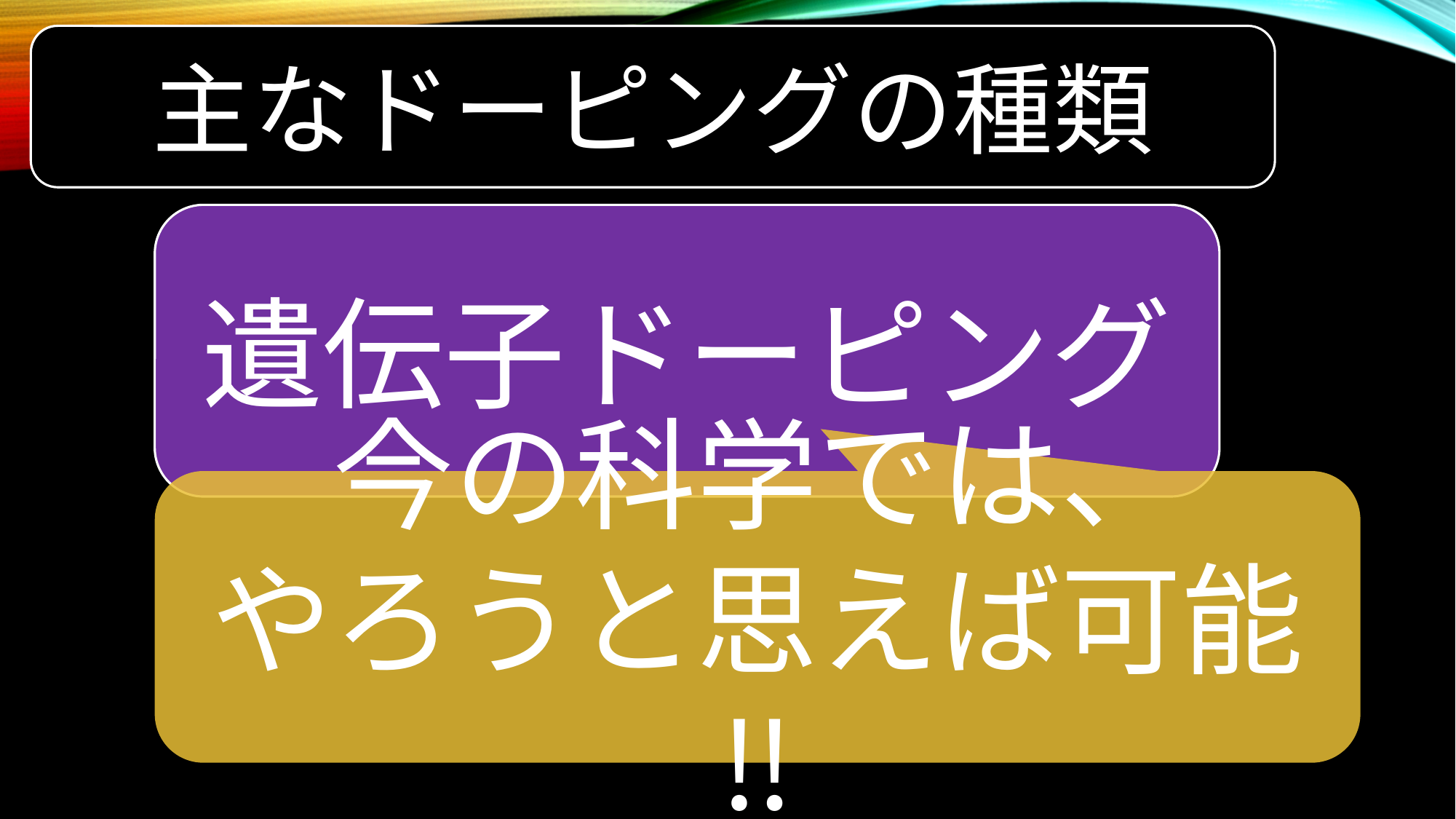

主なドーピングの種類
遺伝子ドーピング
今の科学では、
やろうと思えば可能‼